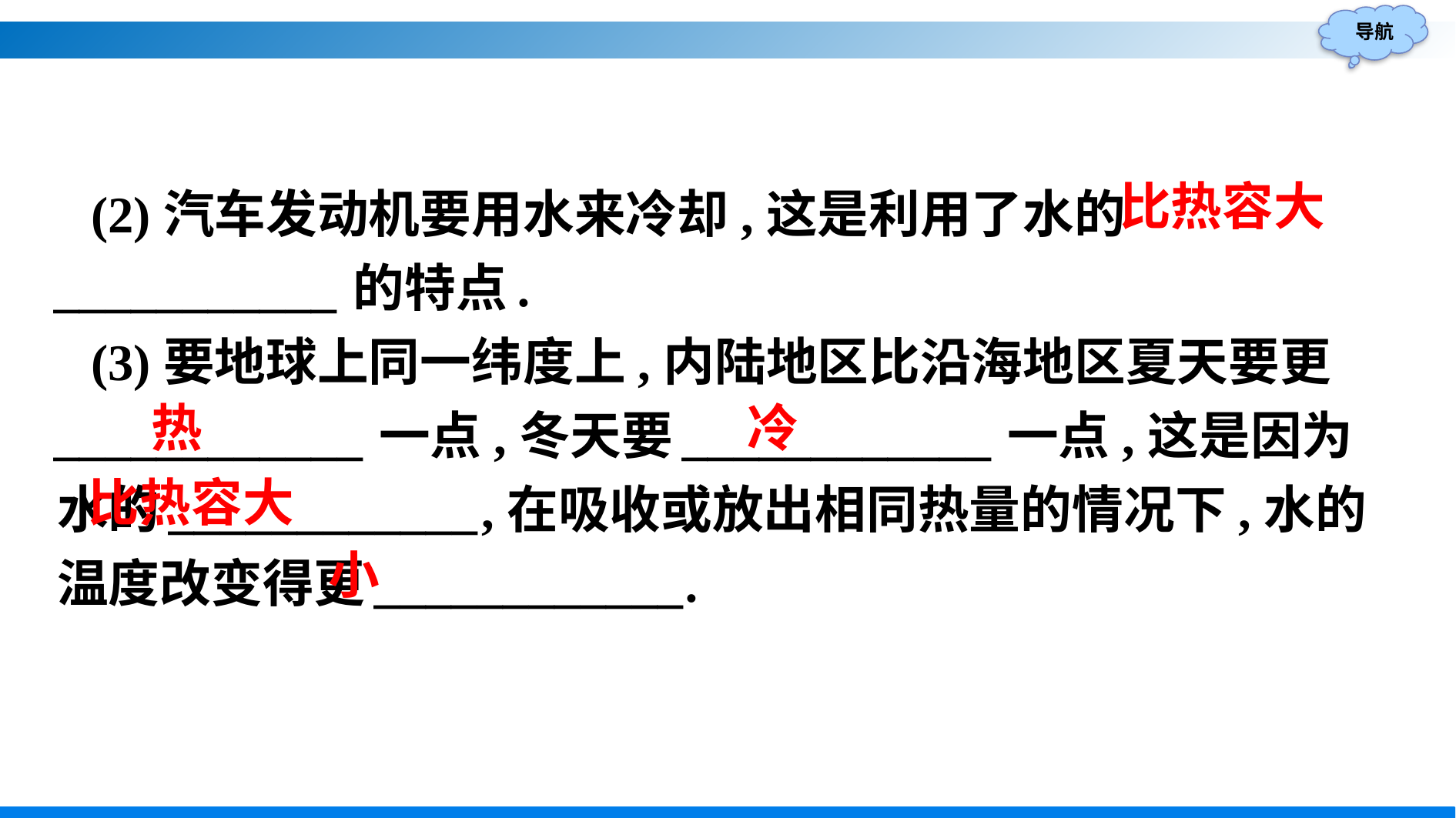

(2)汽车发动机要用水来冷却,这是利用了水的___________的特点.
(3)要地球上同一纬度上,内陆地区比沿海地区夏天要更____________一点,冬天要____________一点,这是因为水的____________,在吸收或放出相同热量的情况下,水的温度改变得更____________.
比热容大
热
冷
比热容大
小